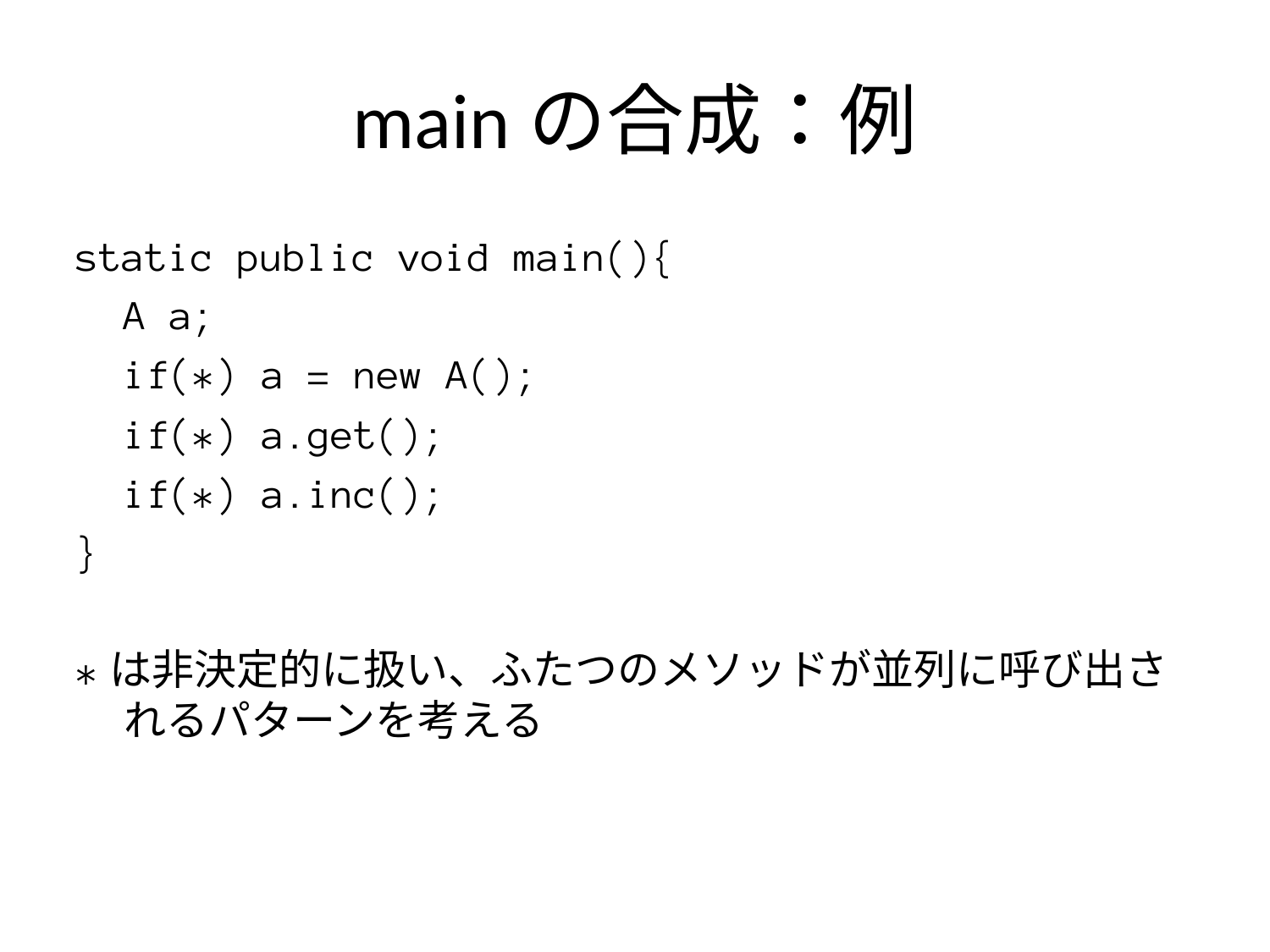

# mainの合成：例
static public void main(){
	A a;
	if(*) a = new A();
	if(*) a.get();
	if(*) a.inc();
}

*は非決定的に扱い、ふたつのメソッドが並列に呼び出されるパターンを考える